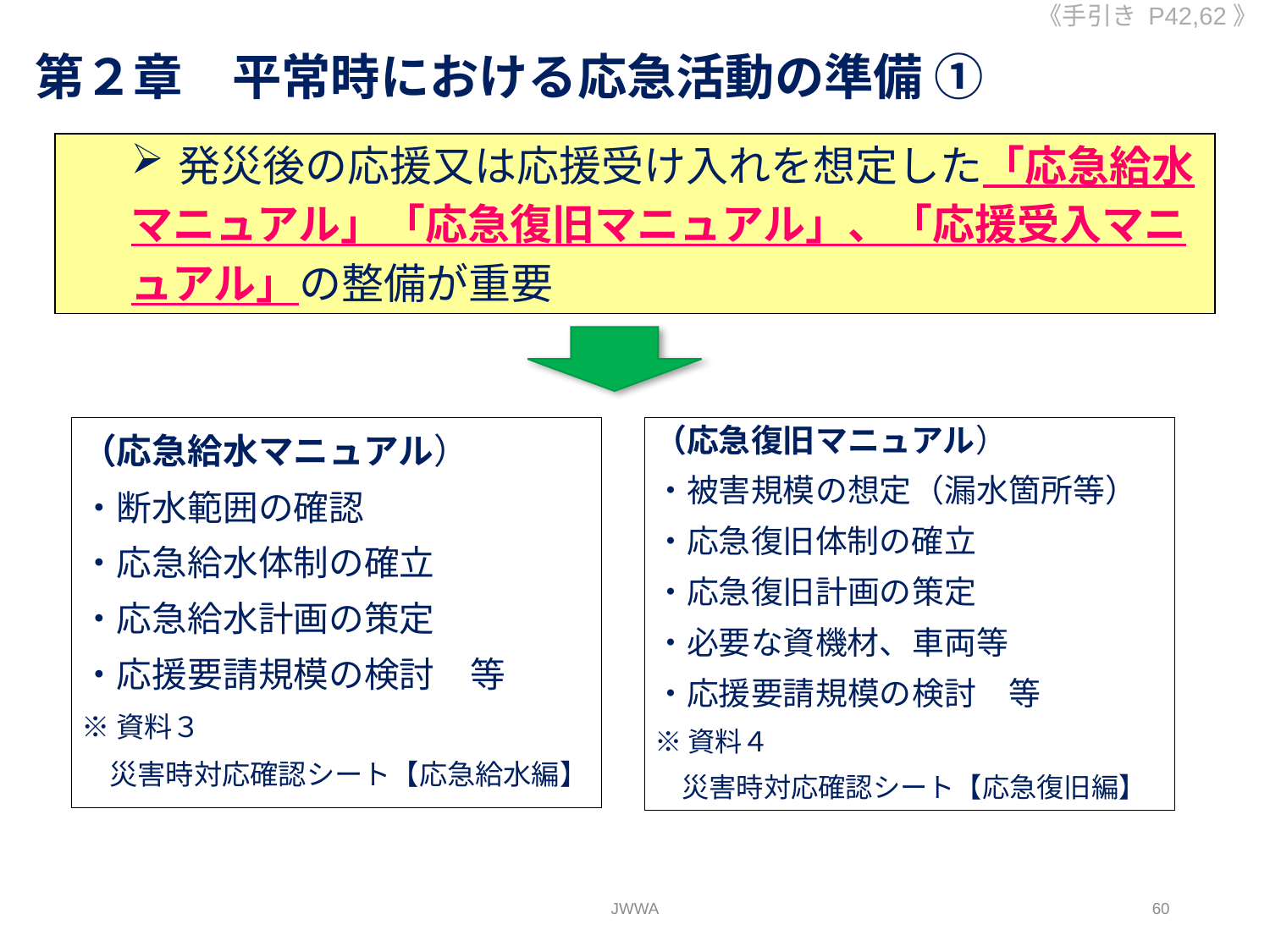

《手引き P42,62》
第２章　平常時における応急活動の準備 ①
発災後の応援又は応援受け入れを想定した「応急給水
マニュアル」「応急復旧マニュアル」、「応援受入マニ
ュアル」の整備が重要

（応急給水マニュアル）
・断水範囲の確認
・応急給水体制の確立
・応急給水計画の策定
・応援要請規模の検討　等
※資料３
　災害時対応確認シート【応急給水編】
（応急復旧マニュアル）
・被害規模の想定（漏水箇所等）
・応急復旧体制の確立
・応急復旧計画の策定
・必要な資機材、車両等
・応援要請規模の検討　等
※資料４
　災害時対応確認シート【応急復旧編】
JWWA
60